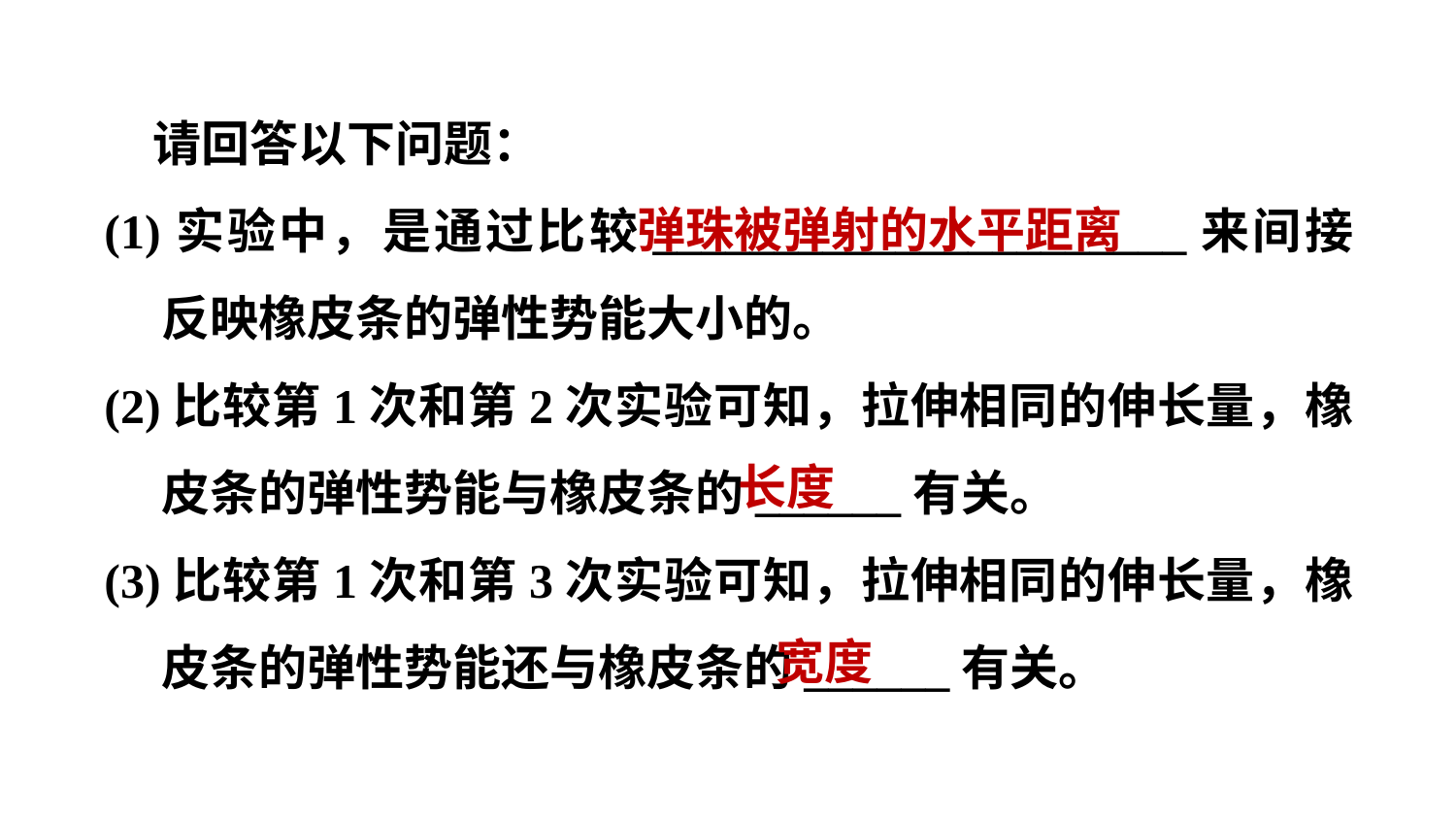

请回答以下问题：
(1)实验中，是通过比较______________________来间接反映橡皮条的弹性势能大小的。
(2)比较第1次和第2次实验可知，拉伸相同的伸长量，橡皮条的弹性势能与橡皮条的______有关。
(3)比较第1次和第3次实验可知，拉伸相同的伸长量，橡皮条的弹性势能还与橡皮条的______有关。
弹珠被弹射的水平距离
长度
宽度